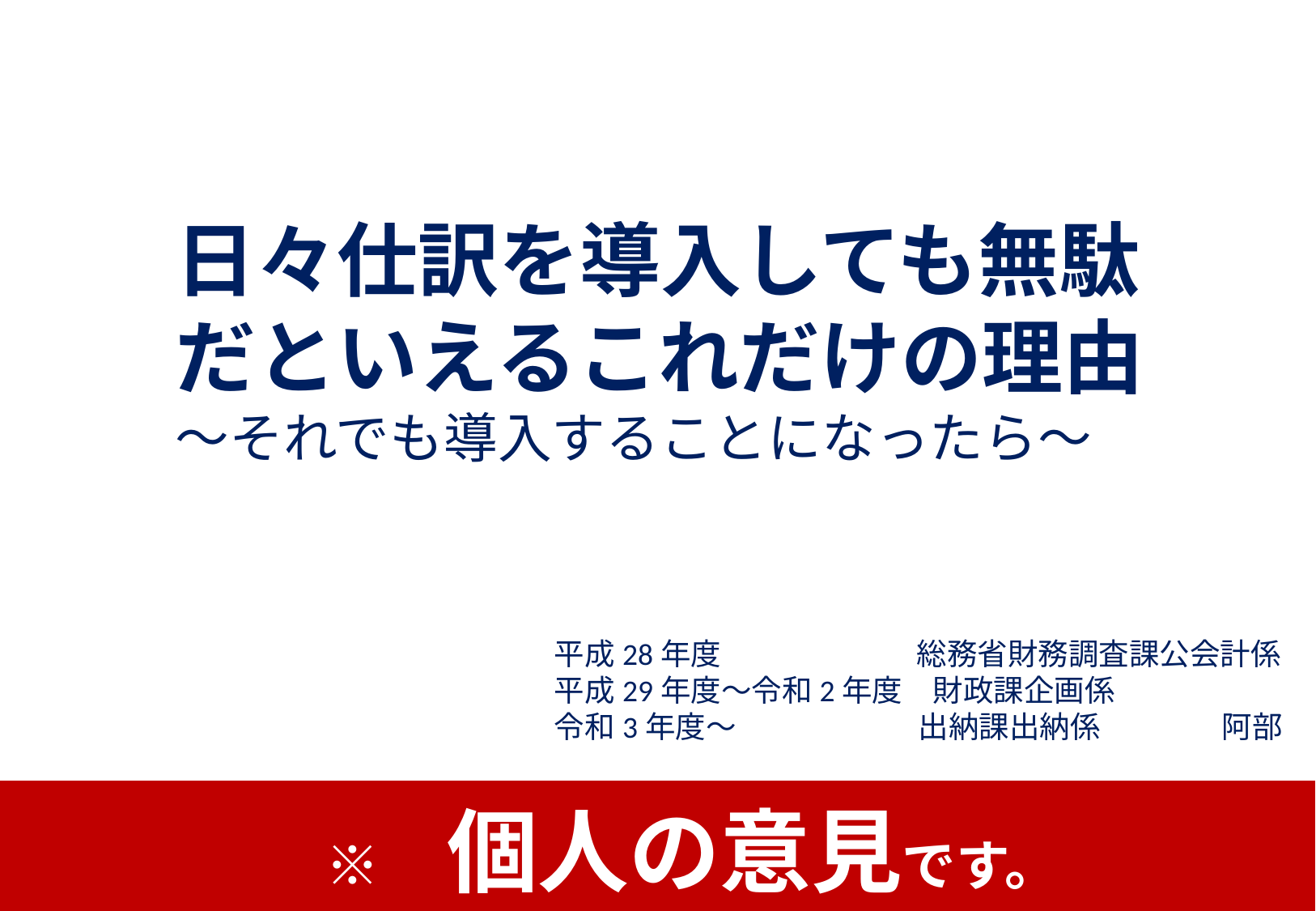

日々仕訳を導入しても無駄だといえるこれだけの理由
～それでも導入することになったら～
平成28年度　　　　　　  総務省財務調査課公会計係
平成29年度～令和2年度　財政課企画係
令和3年度～　　　　　　出納課出納係　　　　阿部

※　個人の意見です。